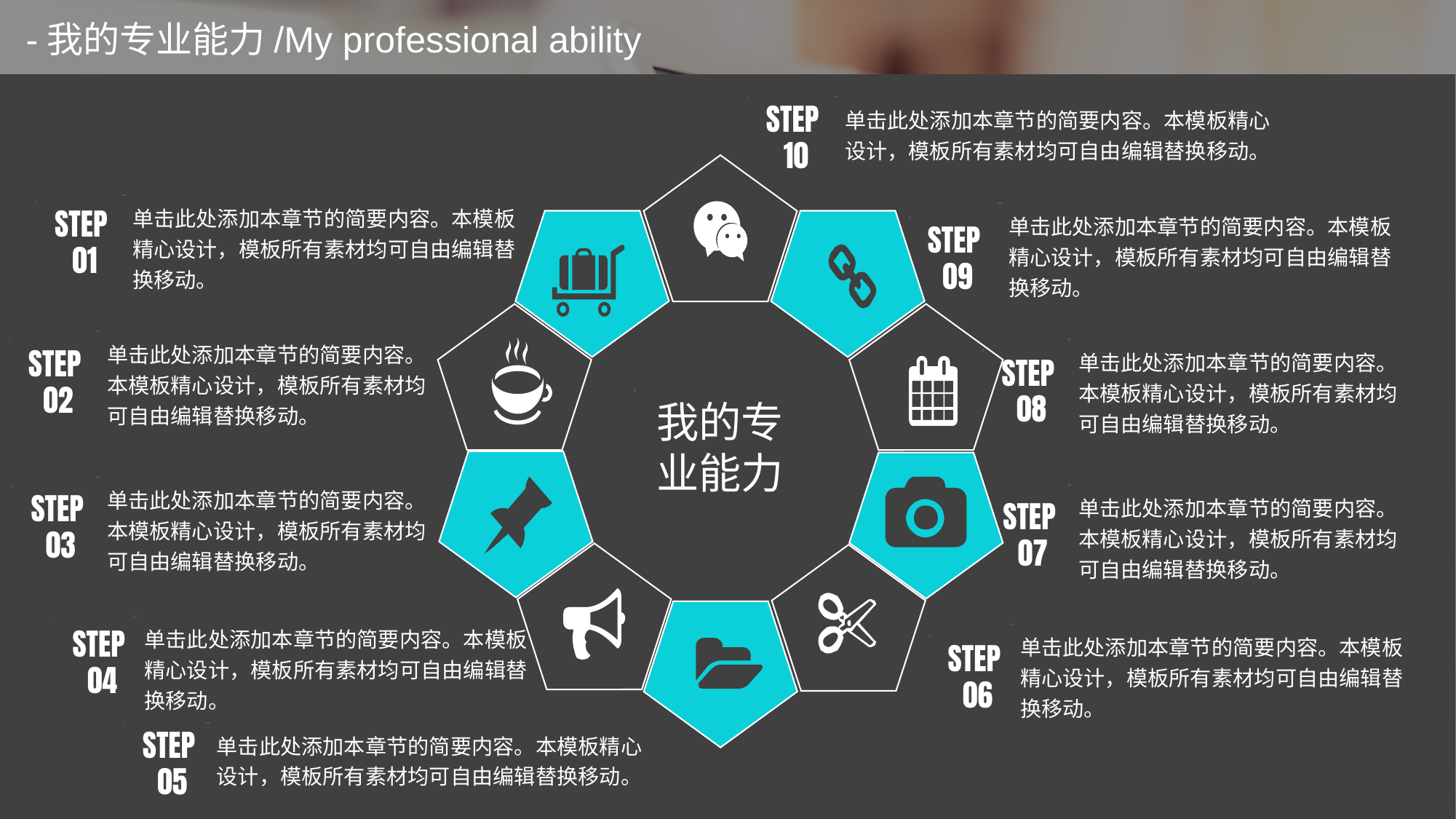

-我的专业能力/My professional ability
STEP
10
单击此处添加本章节的简要内容。本模板精心设计，模板所有素材均可自由编辑替换移动。

单击此处添加本章节的简要内容。本模板精心设计，模板所有素材均可自由编辑替换移动。

STEP
01

单击此处添加本章节的简要内容。本模板精心设计，模板所有素材均可自由编辑替换移动。
STEP
09

单击此处添加本章节的简要内容。本模板精心设计，模板所有素材均可自由编辑替换移动。

单击此处添加本章节的简要内容。本模板精心设计，模板所有素材均可自由编辑替换移动。
STEP
02
STEP
08

我的专业能力

单击此处添加本章节的简要内容。本模板精心设计，模板所有素材均可自由编辑替换移动。

单击此处添加本章节的简要内容。本模板精心设计，模板所有素材均可自由编辑替换移动。
STEP
03
STEP
07

单击此处添加本章节的简要内容。本模板精心设计，模板所有素材均可自由编辑替换移动。
STEP
04
单击此处添加本章节的简要内容。本模板精心设计，模板所有素材均可自由编辑替换移动。
STEP
06

STEP
05
单击此处添加本章节的简要内容。本模板精心设计，模板所有素材均可自由编辑替换移动。